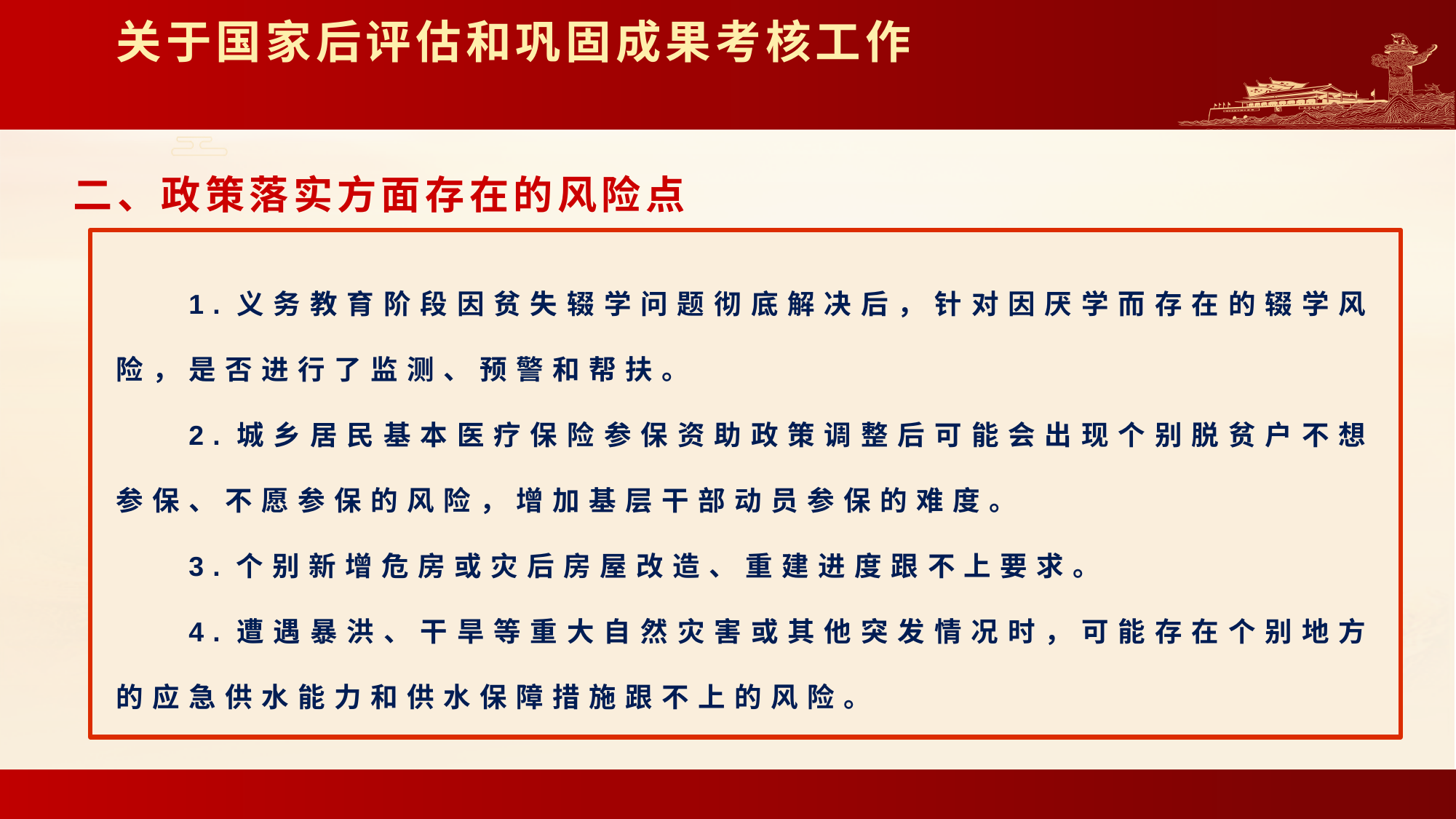

# 关于国家后评估和巩固成果考核工作
二、政策落实方面存在的风险点
1.义务教育阶段因贫失辍学问题彻底解决后，针对因厌学而存在的辍学风险，是否进行了监测、预警和帮扶。
2.城乡居民基本医疗保险参保资助政策调整后可能会出现个别脱贫户不想参保、不愿参保的风险，增加基层干部动员参保的难度。
3.个别新增危房或灾后房屋改造、重建进度跟不上要求。
4.遭遇暴洪、干旱等重大自然灾害或其他突发情况时，可能存在个别地方的应急供水能力和供水保障措施跟不上的风险。